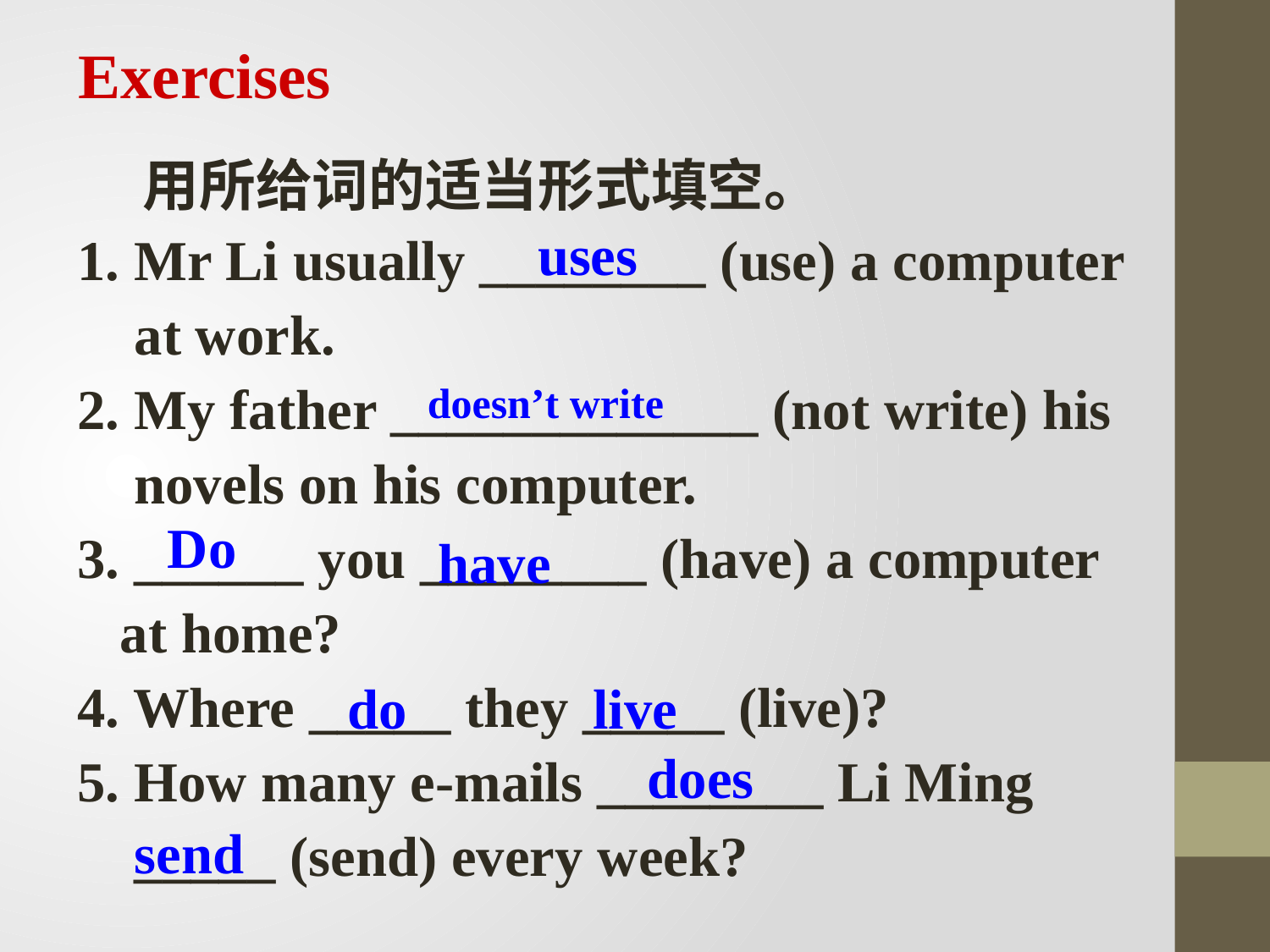

Exercises
    用所给词的适当形式填空。
1. Mr Li usually ________ (use) a computer
    at work.
2. My father _____________ (not write) his
    novels on his computer.
3. ______ you ________ (have) a computer
   at home?
4. Where _____ they _____ (live)?
5. How many e-mails ________ Li Ming
    _____ (send) every week?
uses
doesn’t write
Do
have
do
live
does
send